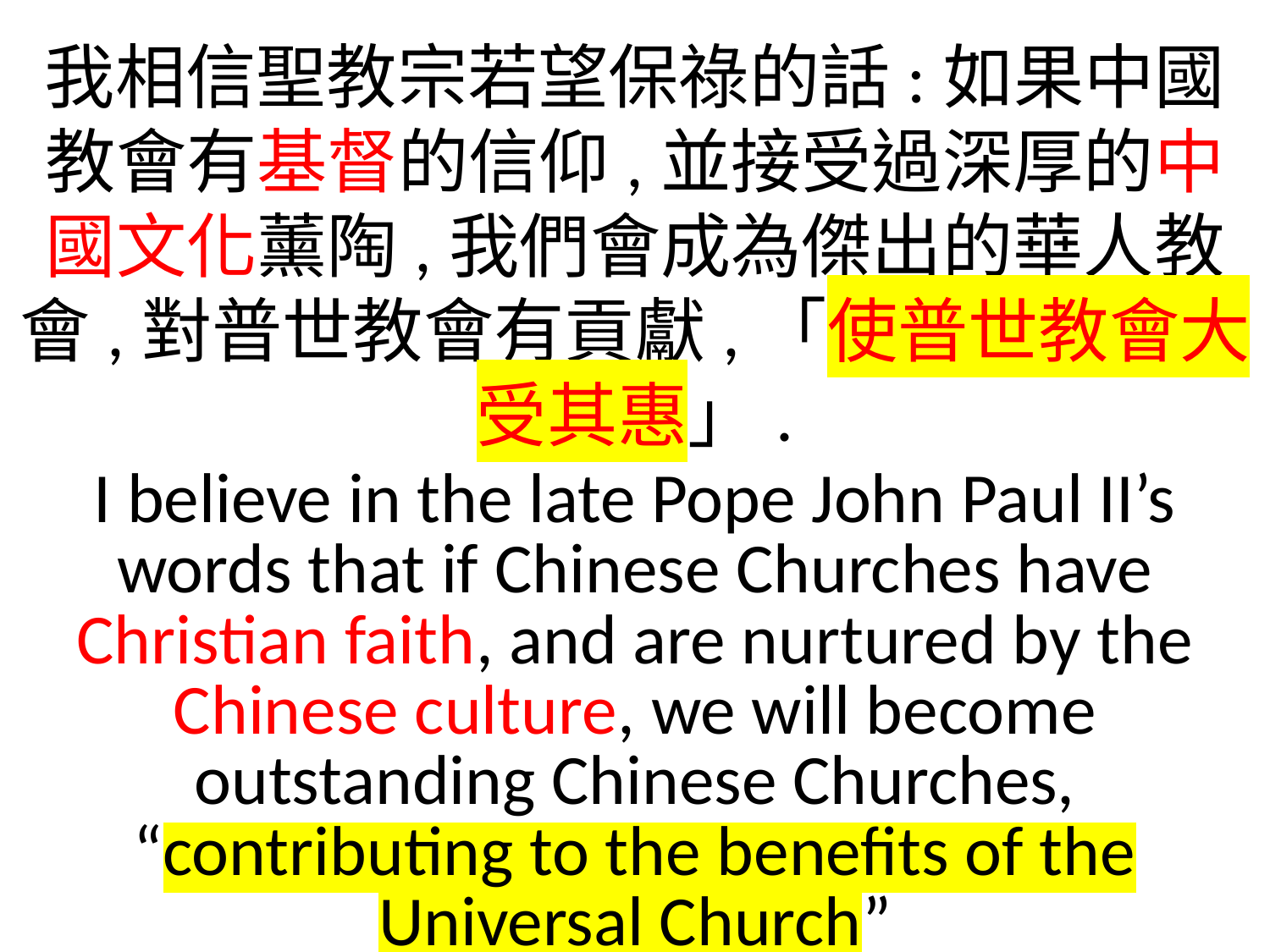

我相信聖教宗若望保祿的話:如果中國教會有基督的信仰,並接受過深厚的中國文化薰陶,我們會成為傑出的華人教會,對普世教會有貢獻,「使普世教會大受其惠」.
I believe in the late Pope John Paul II’s words that if Chinese Churches have Christian faith, and are nurtured by the Chinese culture, we will become outstanding Chinese Churches, “contributing to the benefits of the Universal Church”